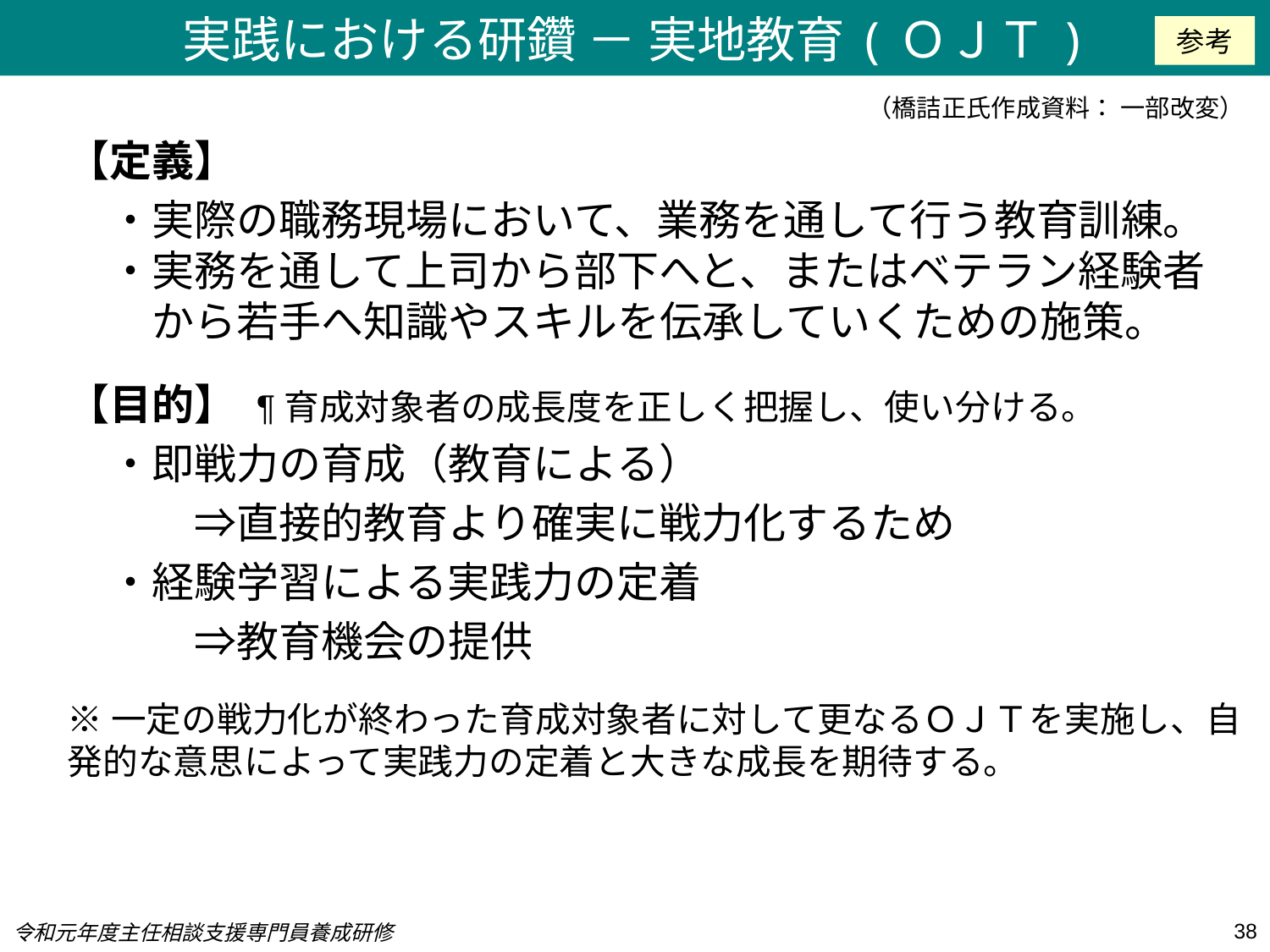

実践における研鑽 － 実地教育(ＯＪＴ)
参考
参考
（橋詰正氏作成資料： 一部改変）
【定義】
　・実際の職務現場において、業務を通して行う教育訓練。
　・実務を通して上司から部下へと、またはベテラン経験者
　　から若手へ知識やスキルを伝承していくための施策。

【目的】 ¶育成対象者の成長度を正しく把握し、使い分ける。
　・即戦力の育成（教育による）
　　　⇒直接的教育より確実に戦力化するため
　・経験学習による実践力の定着
　　　⇒教育機会の提供

※一定の戦力化が終わった育成対象者に対して更なるＯＪＴを実施し、自発的な意思によって実践力の定着と大きな成長を期待する。
38
令和元年度主任相談支援専門員養成研修